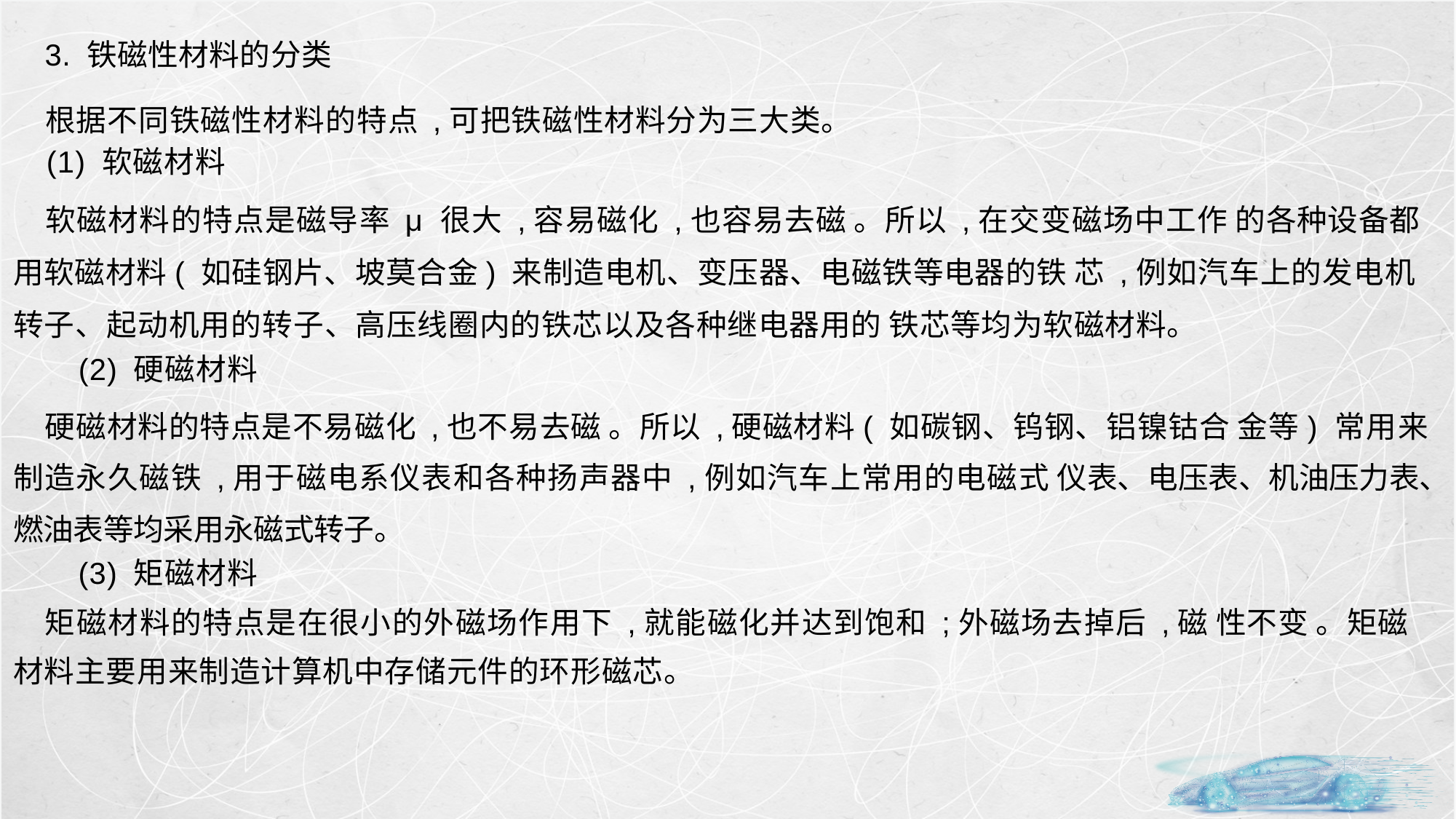

3. 铁磁性材料的分类
根据不同铁磁性材料的特点 ,可把铁磁性材料分为三大类。
(1) 软磁材料
软磁材料的特点是磁导率 μ 很大 ,容易磁化 ,也容易去磁 。所以 ,在交变磁场中工作 的各种设备都用软磁材料( 如硅钢片、坡莫合金) 来制造电机、变压器、电磁铁等电器的铁 芯 ,例如汽车上的发电机转子、起动机用的转子、高压线圈内的铁芯以及各种继电器用的 铁芯等均为软磁材料。
(2) 硬磁材料
硬磁材料的特点是不易磁化 ,也不易去磁 。所以 ,硬磁材料( 如碳钢、钨钢、铝镍钴合 金等) 常用来制造永久磁铁 ,用于磁电系仪表和各种扬声器中 ,例如汽车上常用的电磁式 仪表、电压表、机油压力表、燃油表等均采用永磁式转子。
(3) 矩磁材料
矩磁材料的特点是在很小的外磁场作用下 ,就能磁化并达到饱和 ;外磁场去掉后 ,磁 性不变 。矩磁材料主要用来制造计算机中存储元件的环形磁芯。